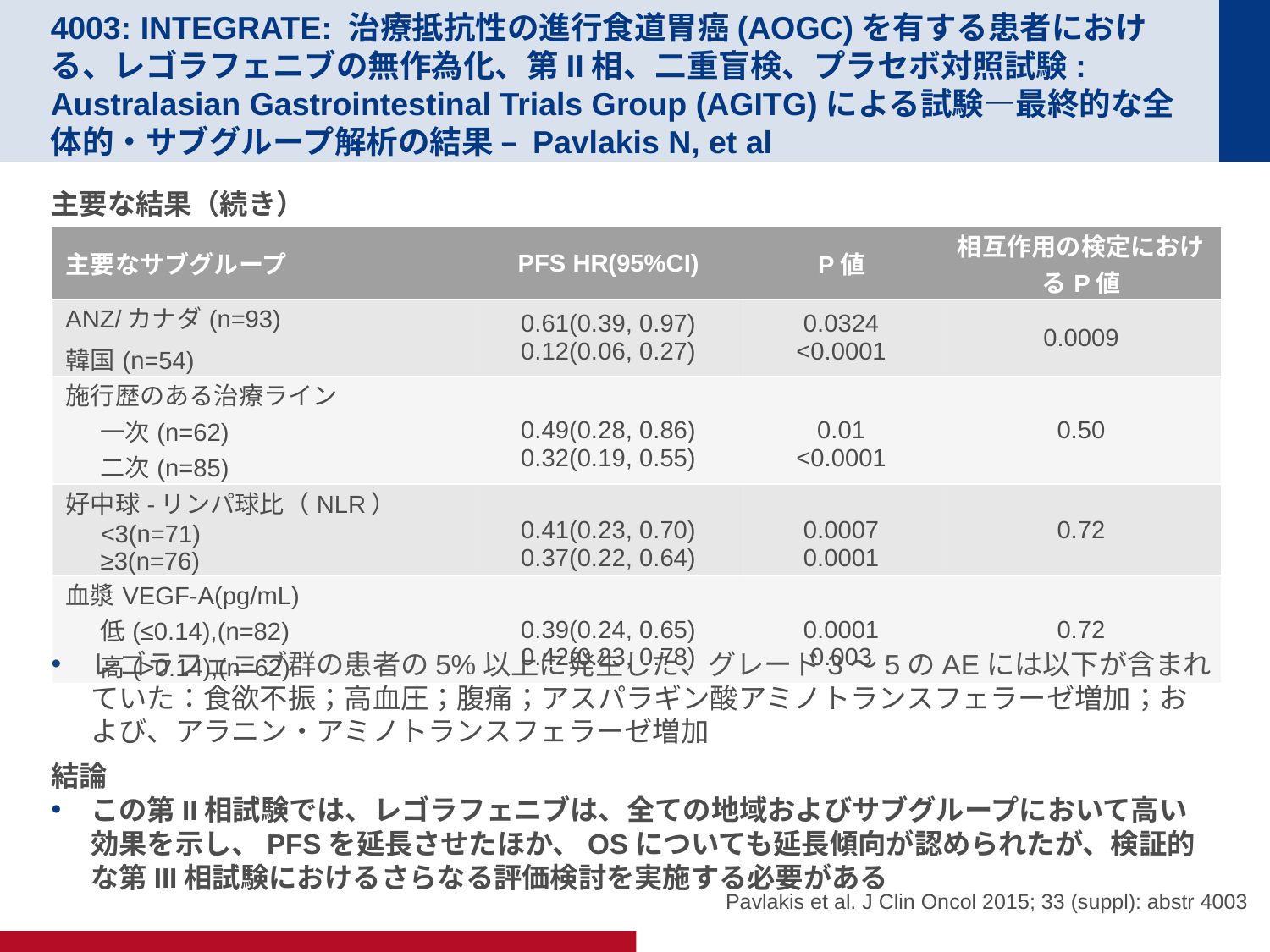

# 4003: INTEGRATE: 治療抵抗性の進行食道胃癌(AOGC)を有する患者における、レゴラフェニブの無作為化、第II相、二重盲検、プラセボ対照試験: Australasian Gastrointestinal Trials Group (AGITG)による試験—最終的な全体的・サブグループ解析の結果 – Pavlakis N, et al
主要な結果（続き）

レゴラフェニブ群の患者の5%以上に発生した、グレード3～5のAEには以下が含まれていた：食欲不振；高血圧；腹痛；アスパラギン酸アミノトランスフェラーゼ増加；および、アラニン・アミノトランスフェラーゼ増加
結論
この第II相試験では、レゴラフェニブは、全ての地域およびサブグループにおいて高い効果を示し、PFSを延長させたほか、OSについても延長傾向が認められたが、検証的な第III相試験におけるさらなる評価検討を実施する必要がある
| 主要なサブグループ | PFS HR(95%CI) | P値 | 相互作用の検定におけるP値 |
| --- | --- | --- | --- |
| ANZ/カナダ(n=93) 韓国(n=54) | 0.61(0.39, 0.97) 0.12(0.06, 0.27) | 0.0324 <0.0001 | 0.0009 |
| 施行歴のある治療ライン 一次(n=62) 二次(n=85) | 0.49(0.28, 0.86) 0.32(0.19, 0.55) | 0.01 <0.0001 | 0.50 |
| 好中球-リンパ球比（NLR） <3(n=71) ≥3(n=76) | 0.41(0.23, 0.70) 0.37(0.22, 0.64) | 0.0007 0.0001 | 0.72 |
| 血漿VEGF-A(pg/mL) 低(≤0.14),(n=82) 高(>0.14),(n=62) | 0.39(0.24, 0.65) 0.42(0.23, 0.78) | 0.0001 0.003 | 0.72 |
Pavlakis et al. J Clin Oncol 2015; 33 (suppl): abstr 4003